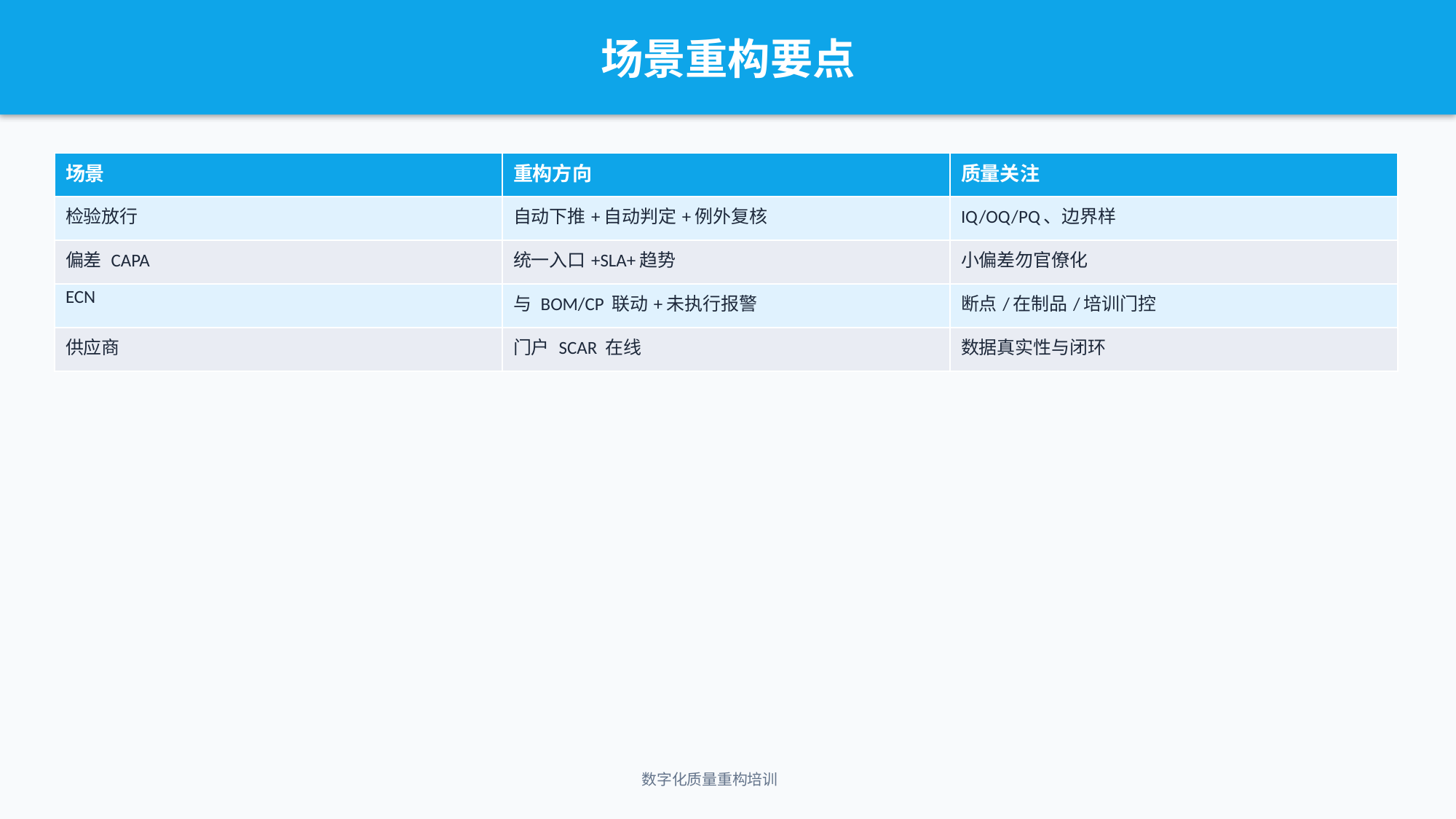

场景重构要点
| 场景 | 重构方向 | 质量关注 |
| --- | --- | --- |
| 检验放行 | 自动下推+自动判定+例外复核 | IQ/OQ/PQ、边界样 |
| 偏差 CAPA | 统一入口+SLA+趋势 | 小偏差勿官僚化 |
| ECN | 与 BOM/CP 联动+未执行报警 | 断点/在制品/培训门控 |
| 供应商 | 门户 SCAR 在线 | 数据真实性与闭环 |
数字化质量重构培训